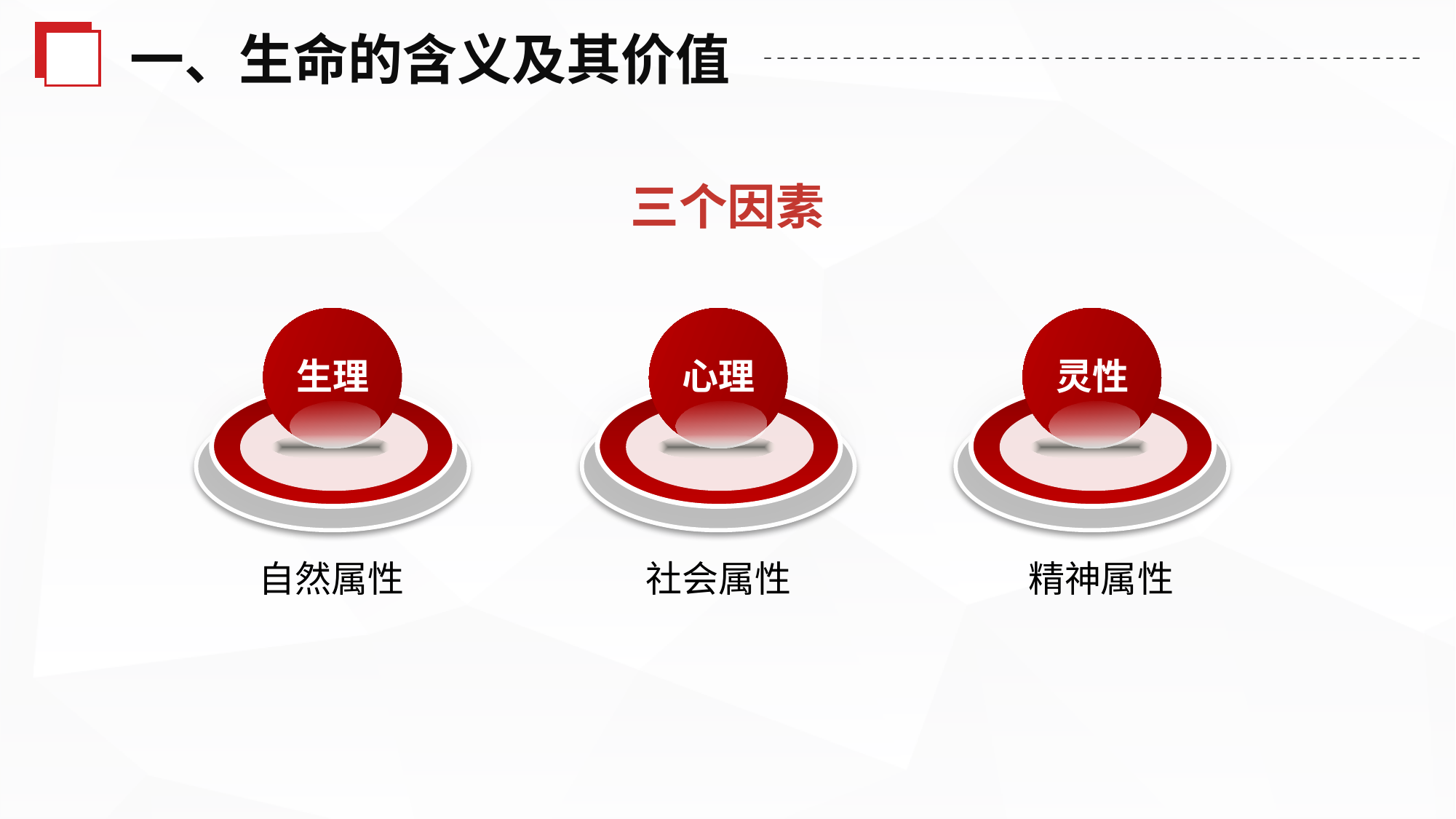

一、生命的含义及其价值
三个因素

生理

心理

灵性

自然属性
社会属性
精神属性